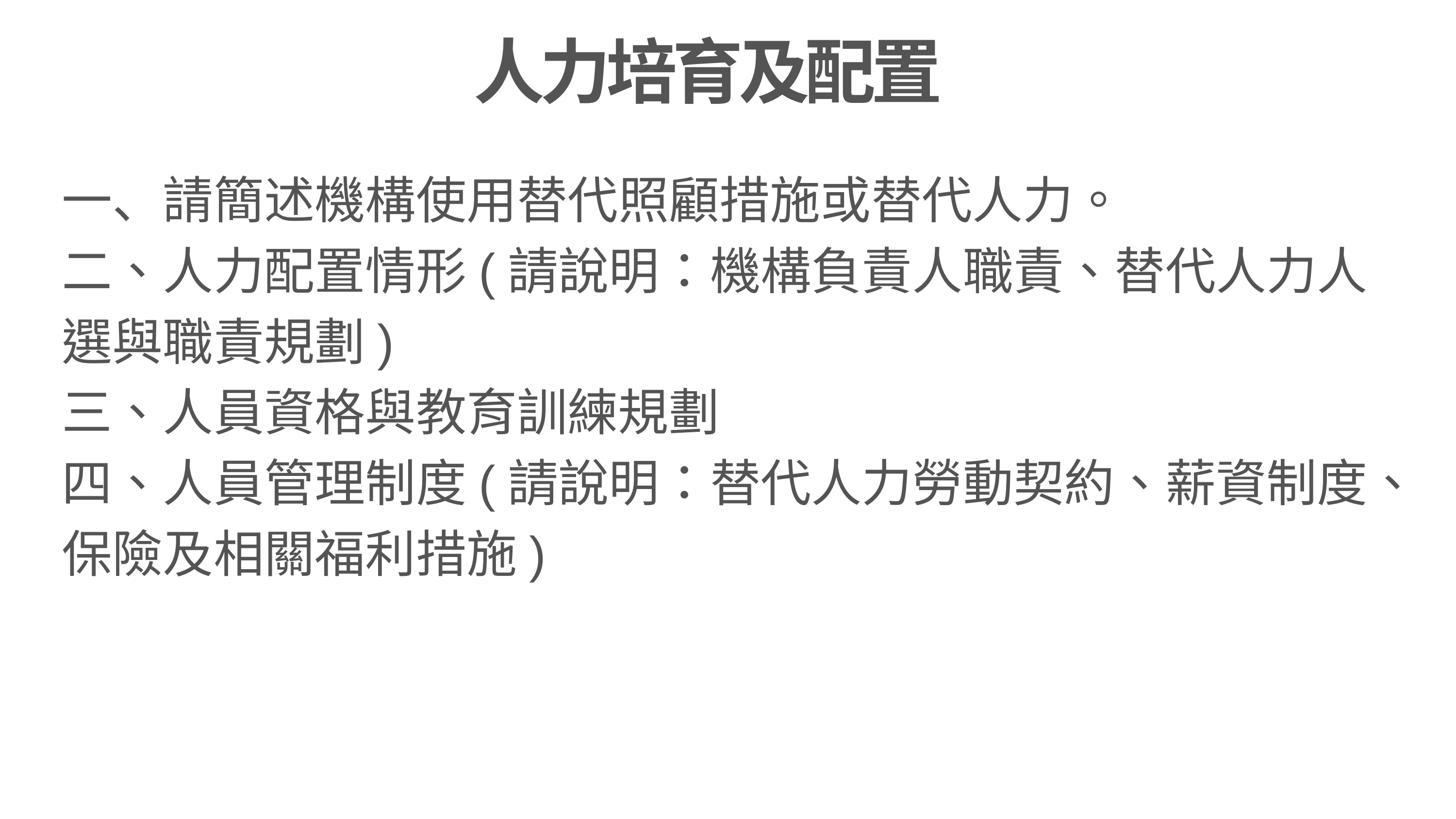

人力培育及配置
一、請簡述機構使用替代照顧措施或替代人力。
二、人力配置情形(請說明：機構負責人職責、替代人力人選與職責規劃)
三、人員資格與教育訓練規劃
四、人員管理制度(請說明：替代人力勞動契約、薪資制度、保險及相關福利措施)